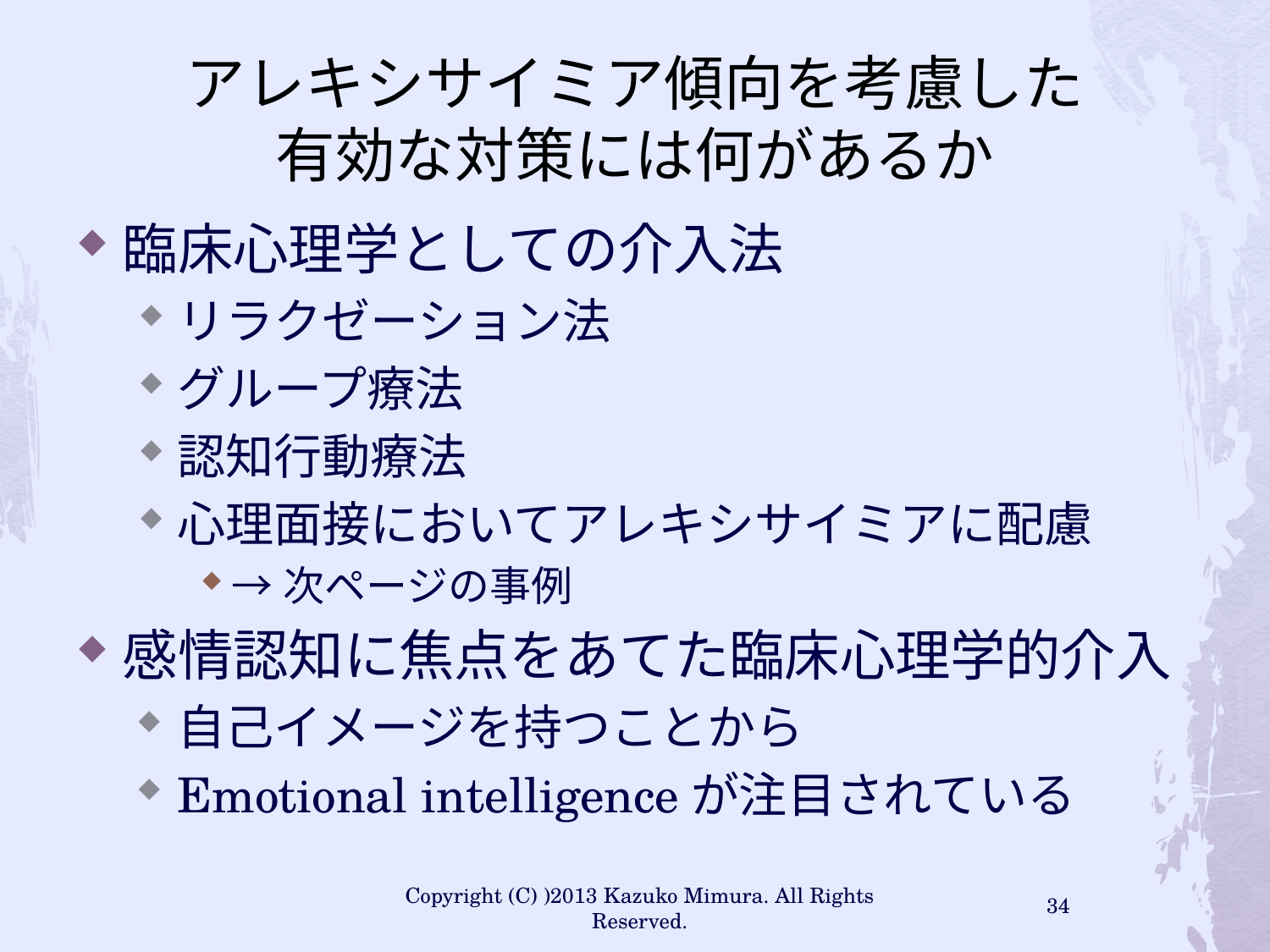

# アレキシサイミア傾向を考慮した 有効な対策には何があるか
臨床心理学としての介入法
リラクゼーション法
グループ療法
認知行動療法
心理面接においてアレキシサイミアに配慮
→次ページの事例
感情認知に焦点をあてた臨床心理学的介入
自己イメージを持つことから
Emotional intelligenceが注目されている
Copyright (C) )2013 Kazuko Mimura. All Rights Reserved.
34